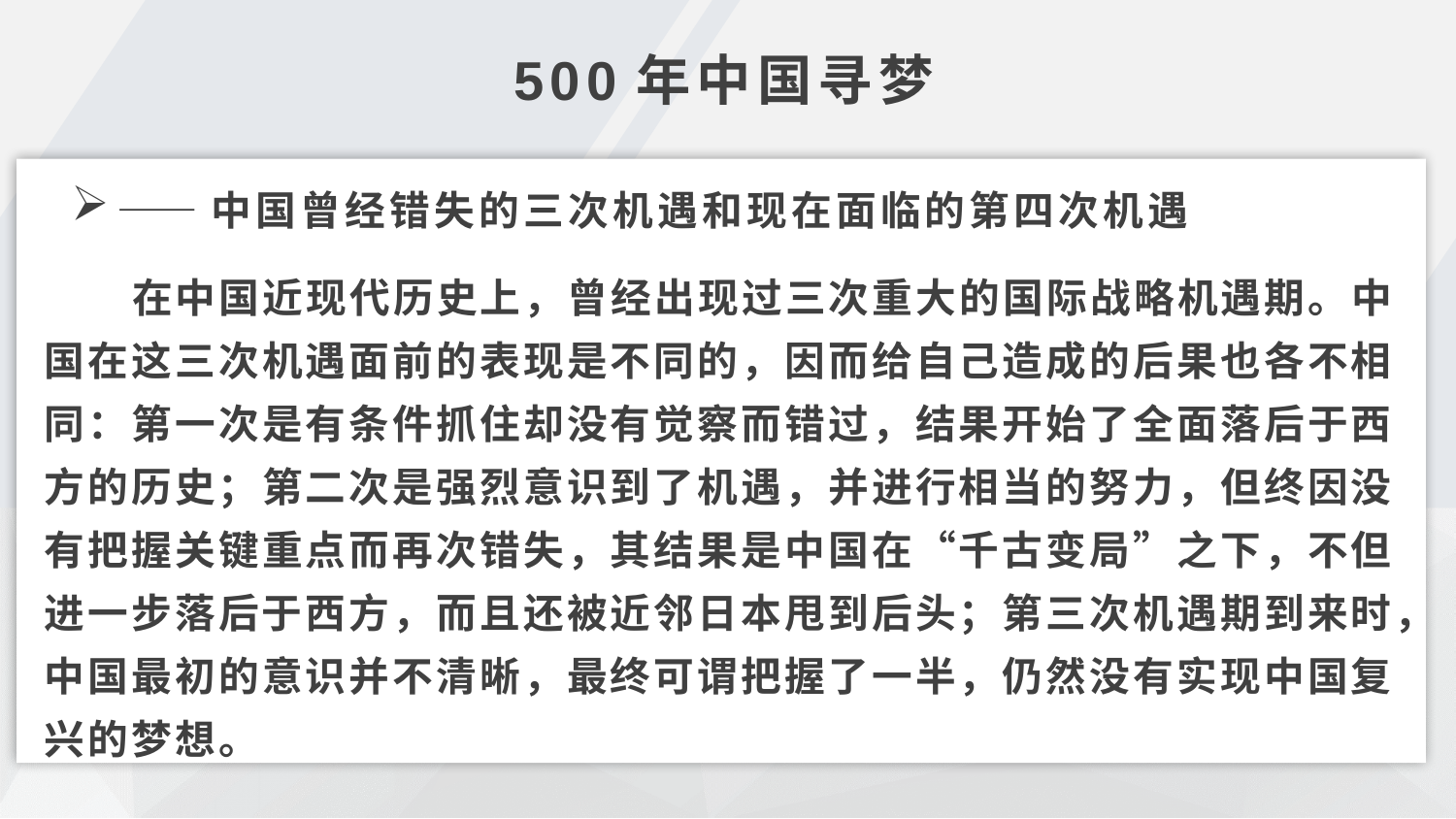

500年中国寻梦

——中国曾经错失的三次机遇和现在面临的第四次机遇

       在中国近现代历史上，曾经出现过三次重大的国际战略机遇期。中国在这三次机遇面前的表现是不同的，因而给自己造成的后果也各不相同：第一次是有条件抓住却没有觉察而错过，结果开始了全面落后于西方的历史；第二次是强烈意识到了机遇，并进行相当的努力，但终因没有把握关键重点而再次错失，其结果是中国在“千古变局”之下，不但进一步落后于西方，而且还被近邻日本甩到后头；第三次机遇期到来时，中国最初的意识并不清晰，最终可谓把握了一半，仍然没有实现中国复兴的梦想。